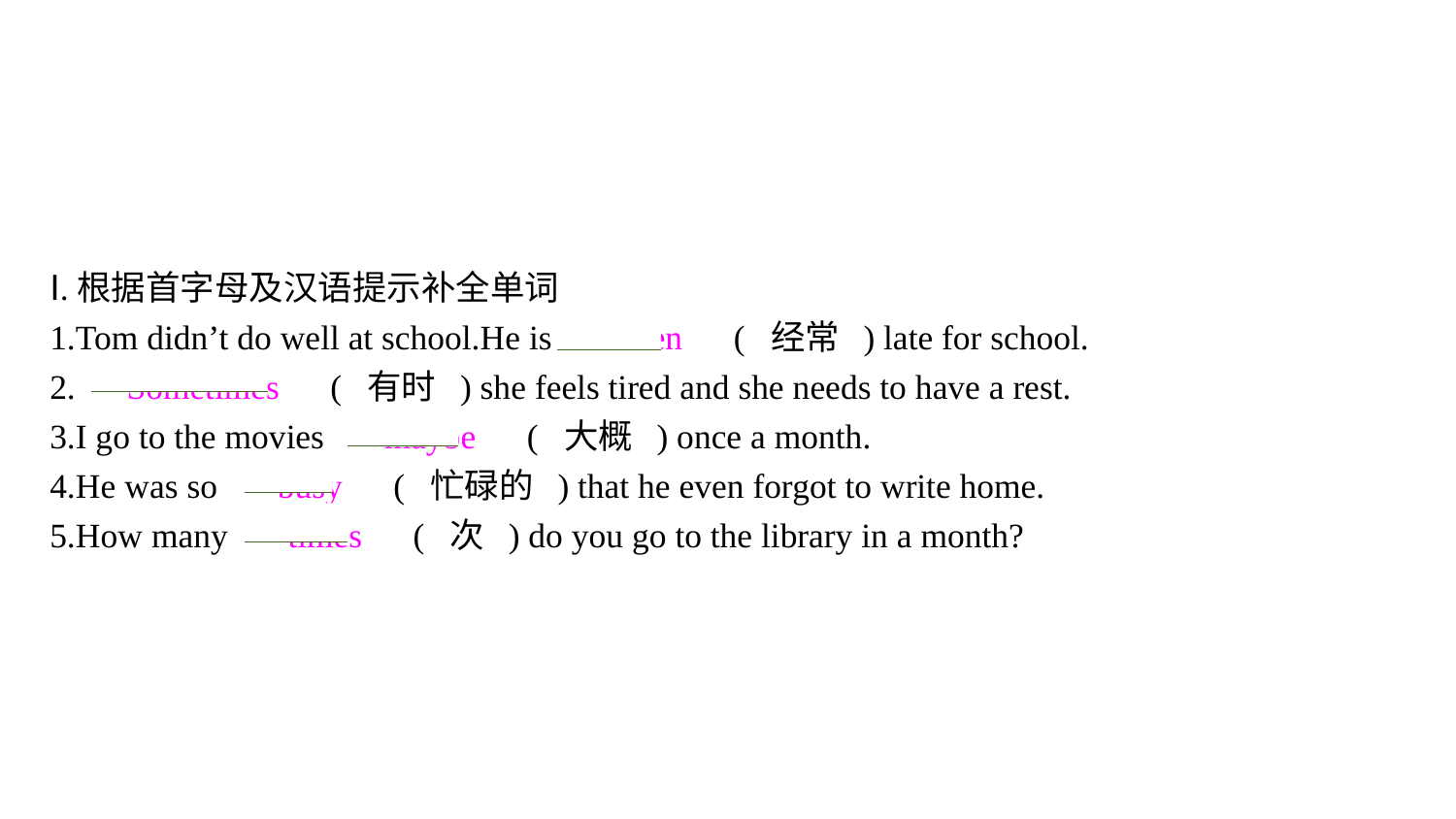

Ⅰ.根据首字母及汉语提示补全单词
1.Tom didn’t do well at school.He is 　often　(  经常  ) late for school.
2.　Sometimes　(  有时  ) she feels tired and she needs to have a rest.
3.I go to the movies 　maybe　(  大概  ) once a month.
4.He was so 　busy　(  忙碌的  ) that he even forgot to write home.
5.How many 　times　(  次  ) do you go to the library in a month?